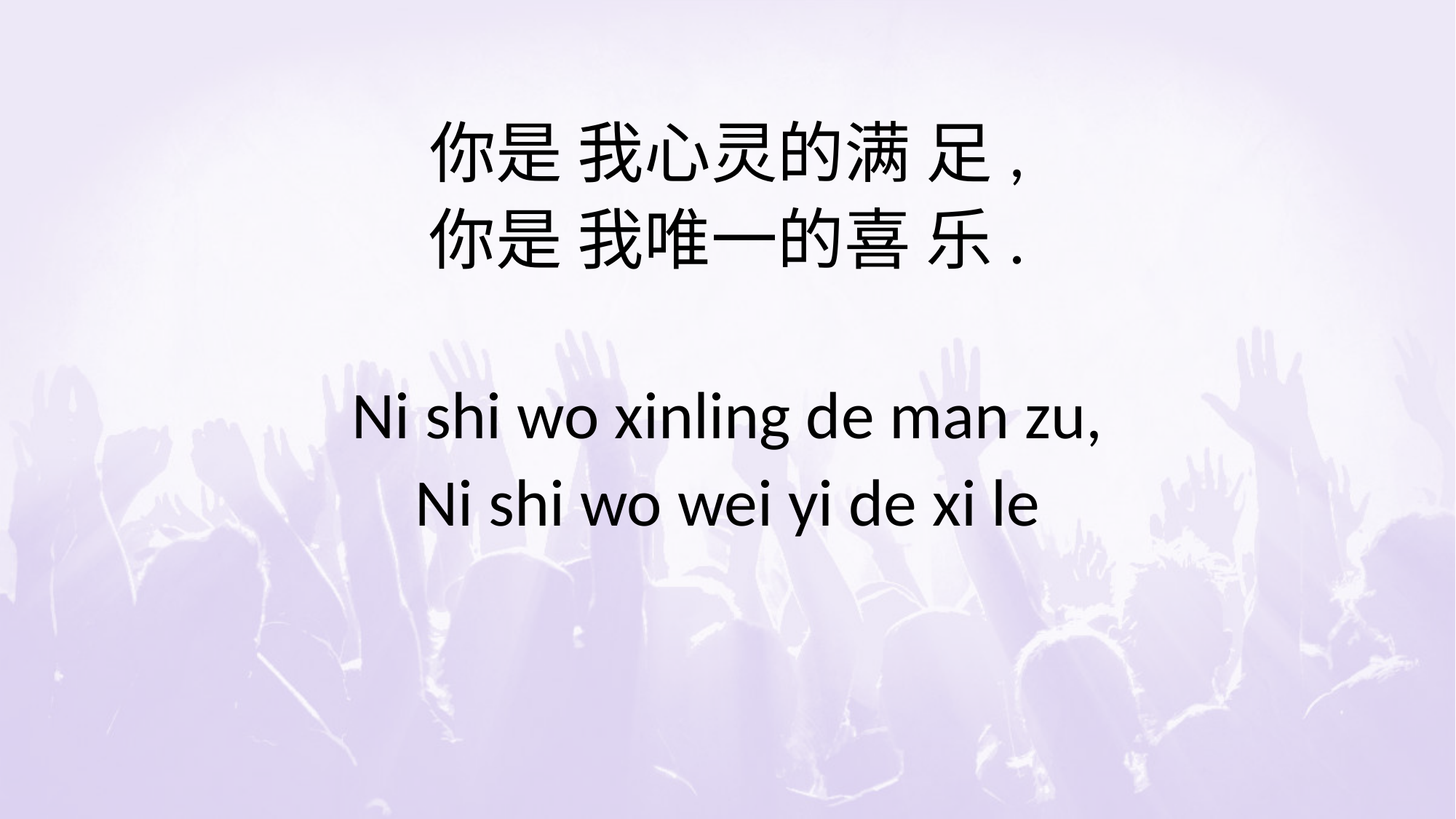

#
你是 我心灵的满 足,
你是 我唯一的喜 乐.

Ni shi wo xinling de man zu,
Ni shi wo wei yi de xi le